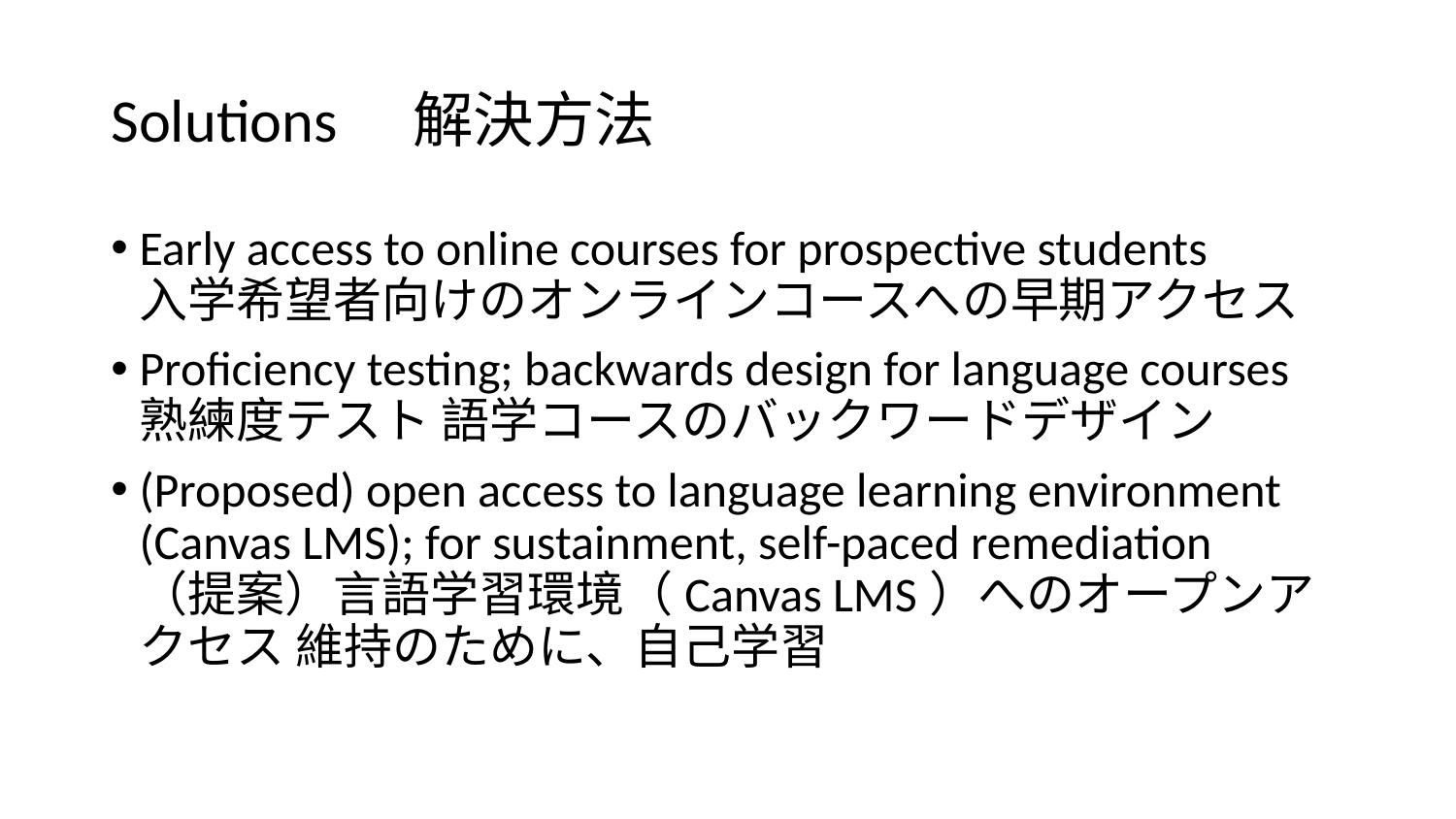

# Solutions　解決方法
Early access to online courses for prospective students
入学希望者向けのオンラインコースへの早期アクセス
Proficiency testing; backwards design for language courses
熟練度テスト 語学コースのバックワードデザイン
(Proposed) open access to language learning environment (Canvas LMS); for sustainment, self-paced remediation
（提案）言語学習環境（Canvas LMS）へのオープンアクセス 維持のために、自己学習